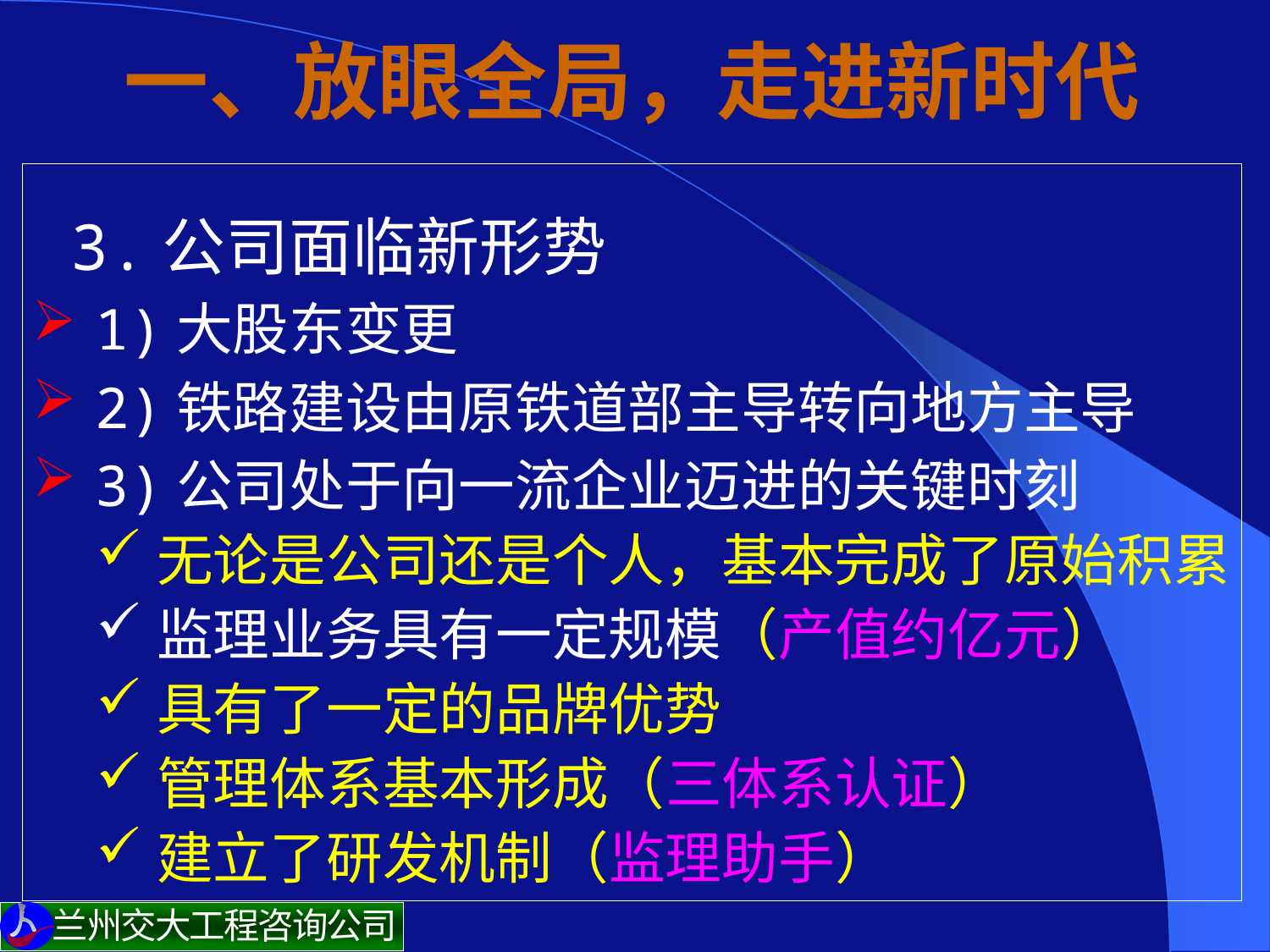

# 一、放眼全局，走进新时代
 3.公司面临新形势
1)大股东变更
2)铁路建设由原铁道部主导转向地方主导
3)公司处于向一流企业迈进的关键时刻
无论是公司还是个人，基本完成了原始积累
监理业务具有一定规模（产值约亿元）
具有了一定的品牌优势
管理体系基本形成（三体系认证）
建立了研发机制（监理助手）